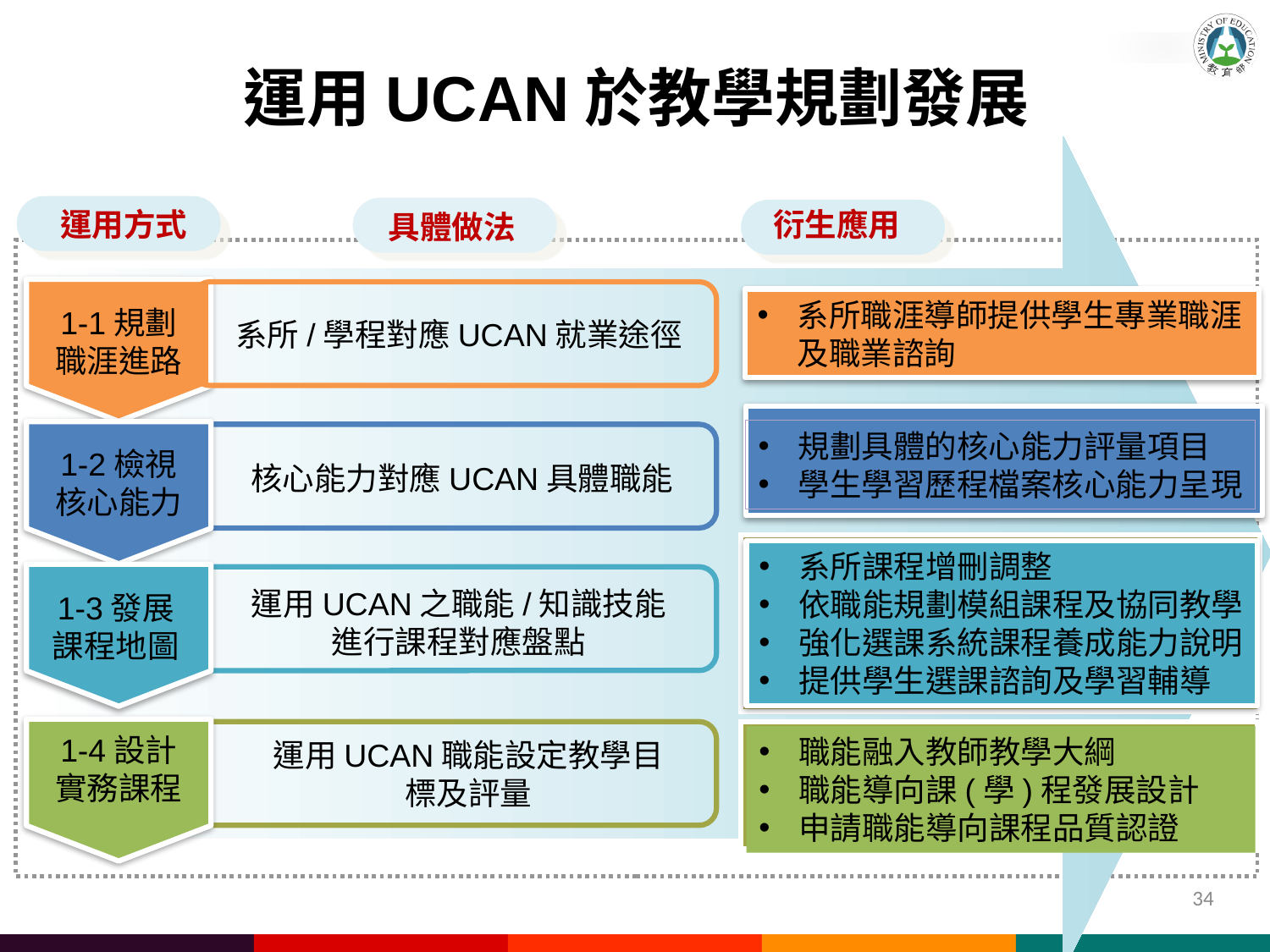

運用UCAN於教學規劃發展

運用方式
衍生應用

具體做法

系所職涯導師提供學生專業職涯及職業諮詢
1-1規劃
職涯進路
系所/學程對應UCAN就業途徑

規劃具體的核心能力評量項目
學生學習歷程檔案核心能力呈現

1-2檢視
核心能力
核心能力對應UCAN具體職能

系所課程增刪調整
依職能規劃模組課程及協同教學
強化選課系統課程養成能力說明
提供學生選課諮詢及學習輔導

運用UCAN之職能/知識技能
進行課程對應盤點
1-3發展
課程地圖

1-4設計
實務課程
職能融入教師教學大綱
職能導向課(學)程發展設計
申請職能導向課程品質認證
運用UCAN職能設定教學目標及評量